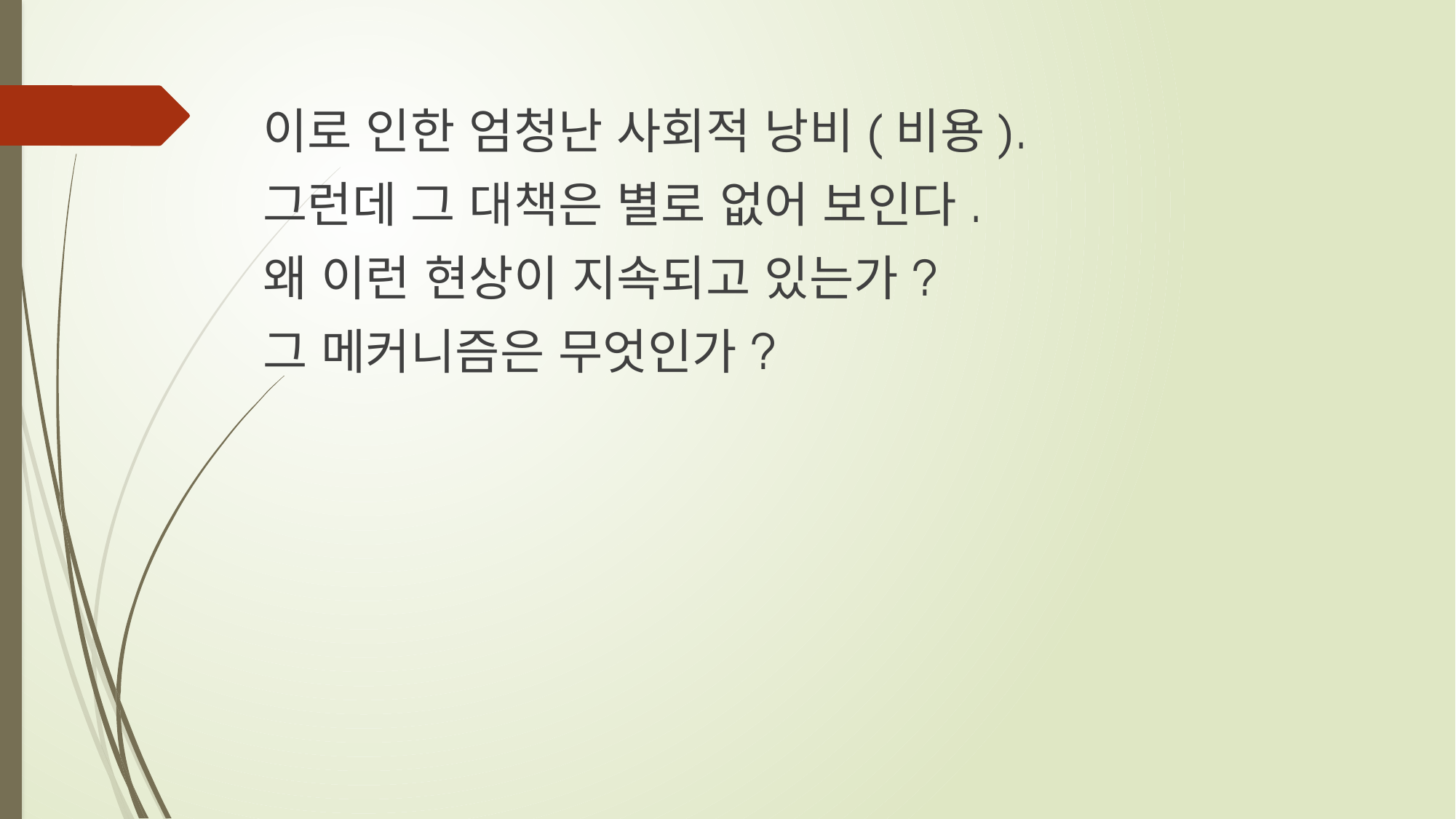

이로 인한 엄청난 사회적 낭비(비용).
그런데 그 대책은 별로 없어 보인다.
왜 이런 현상이 지속되고 있는가?
그 메커니즘은 무엇인가?